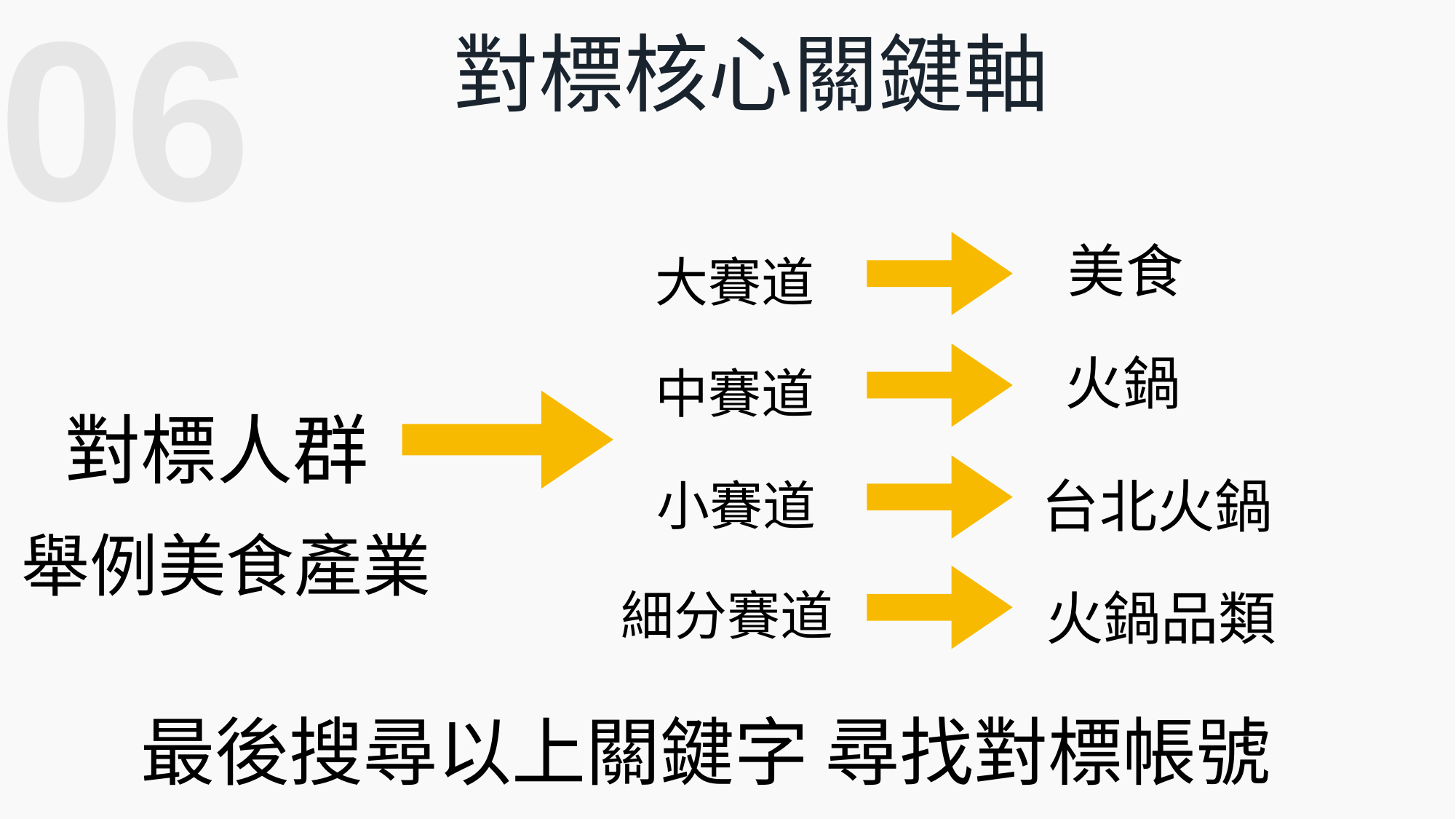

06
對標核心關鍵軸
65
美食

大賽道
火鍋

中賽道

對標人群

台北火鍋
小賽道
舉例美食產業

細分賽道
火鍋品類
最後搜尋以上關鍵字 尋找對標帳號
、